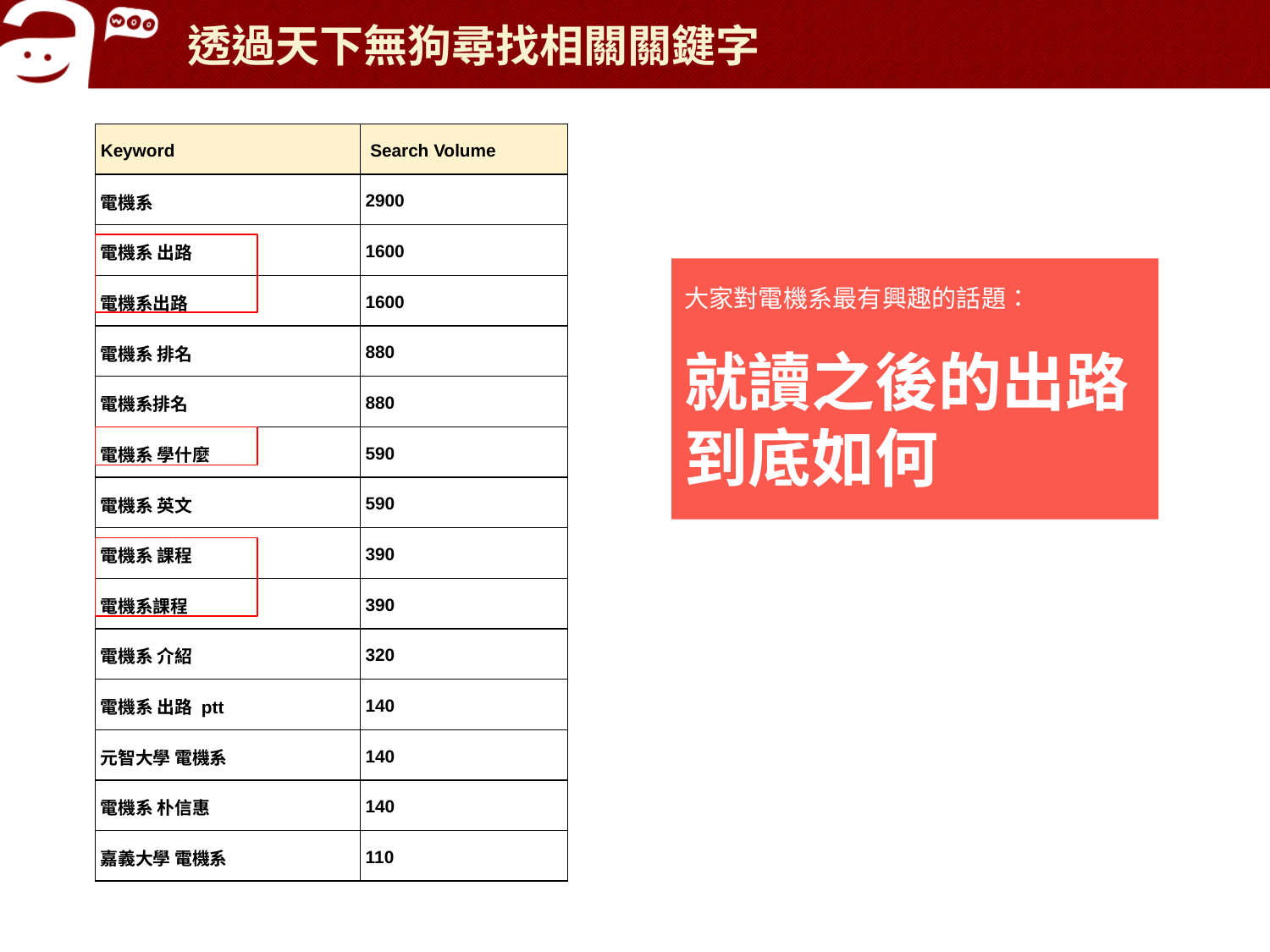

# 透過天下無狗尋找相關關鍵字

| Keyword | Search Volume |
| --- | --- |
| 電機系 | 2900 |
| 電機系 出路 | 1600 |
| 電機系出路 | 1600 |
| 電機系 排名 | 880 |
| 電機系排名 | 880 |
| 電機系 學什麼 | 590 |
| 電機系 英文 | 590 |
| 電機系 課程 | 390 |
| 電機系課程 | 390 |
| 電機系 介紹 | 320 |
| 電機系 出路 ptt | 140 |
| 元智大學 電機系 | 140 |
| 電機系 朴信惠 | 140 |
| 嘉義大學 電機系 | 110 |

大家對電機系最有興趣的話題：

就讀之後的出路到底如何